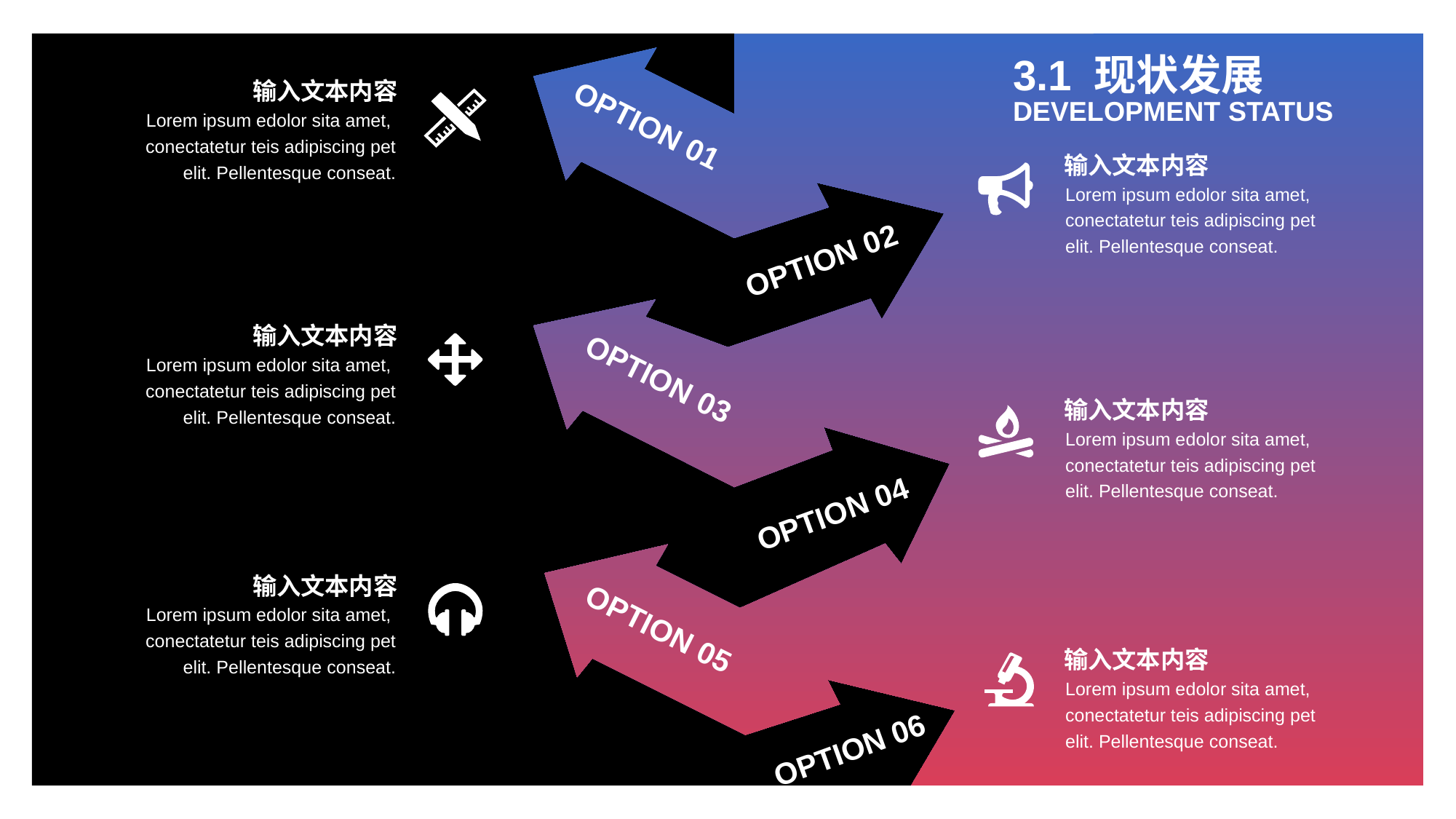

输入文本内容

Lorem ipsum edolor sita amet,  conectatetur teis adipiscing pet elit. Pellentesque conseat.
OPTION 01
输入文本内容

Lorem ipsum edolor sita amet,  conectatetur teis adipiscing pet elit. Pellentesque conseat.
OPTION 02
输入文本内容

Lorem ipsum edolor sita amet,  conectatetur teis adipiscing pet elit. Pellentesque conseat.
OPTION 03
输入文本内容

Lorem ipsum edolor sita amet,  conectatetur teis adipiscing pet elit. Pellentesque conseat.
OPTION 04
输入文本内容

Lorem ipsum edolor sita amet,  conectatetur teis adipiscing pet elit. Pellentesque conseat.
OPTION 05
输入文本内容

Lorem ipsum edolor sita amet,  conectatetur teis adipiscing pet elit. Pellentesque conseat.
OPTION 06
#
3.1 现状发展
DEVELOPMENT STATUS